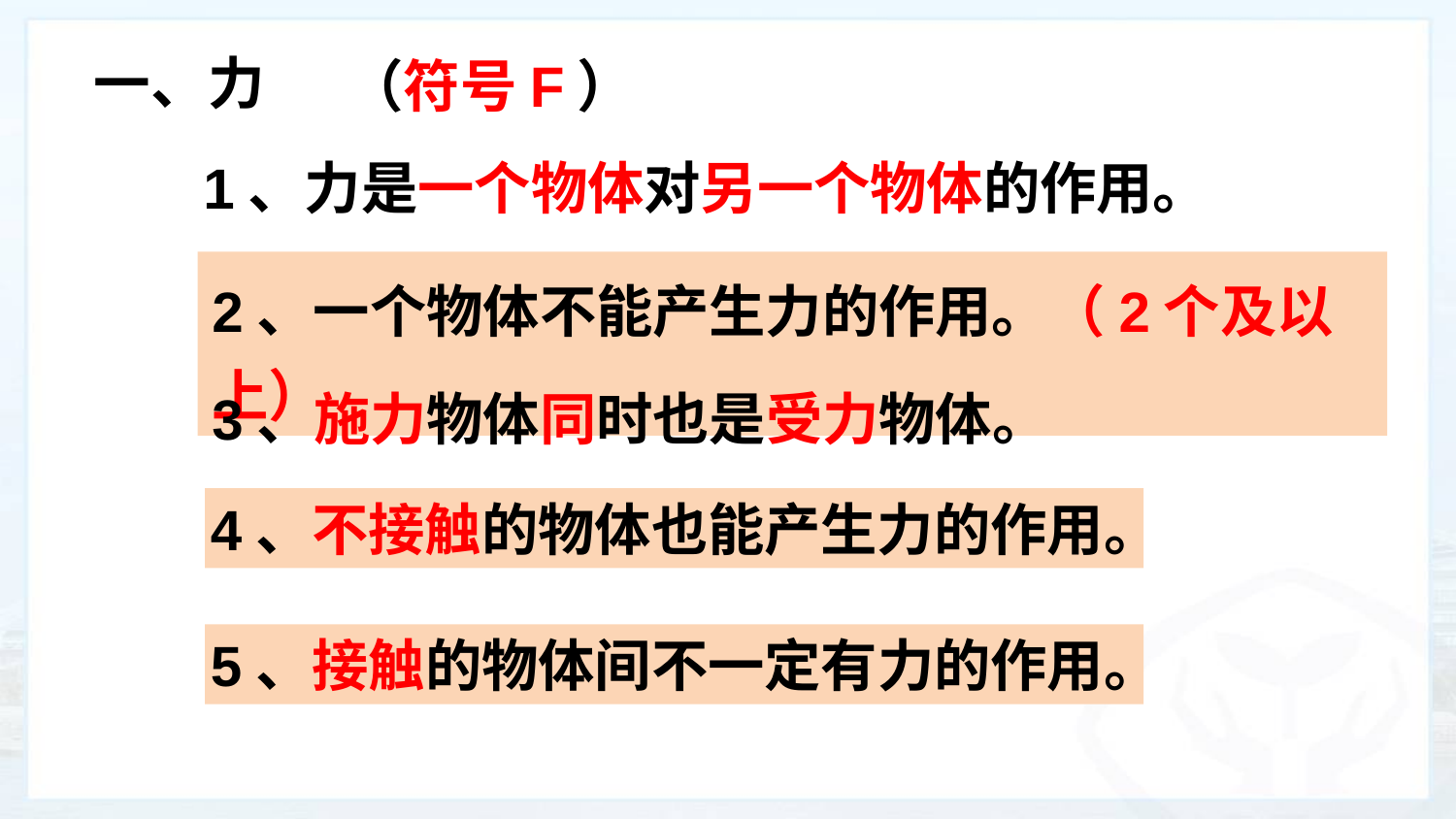

一、力
（符号F）
1、力是一个物体对另一个物体的作用。
2、一个物体不能产生力的作用。（2个及以上）
3、施力物体同时也是受力物体。
4、不接触的物体也能产生力的作用。
5、接触的物体间不一定有力的作用。